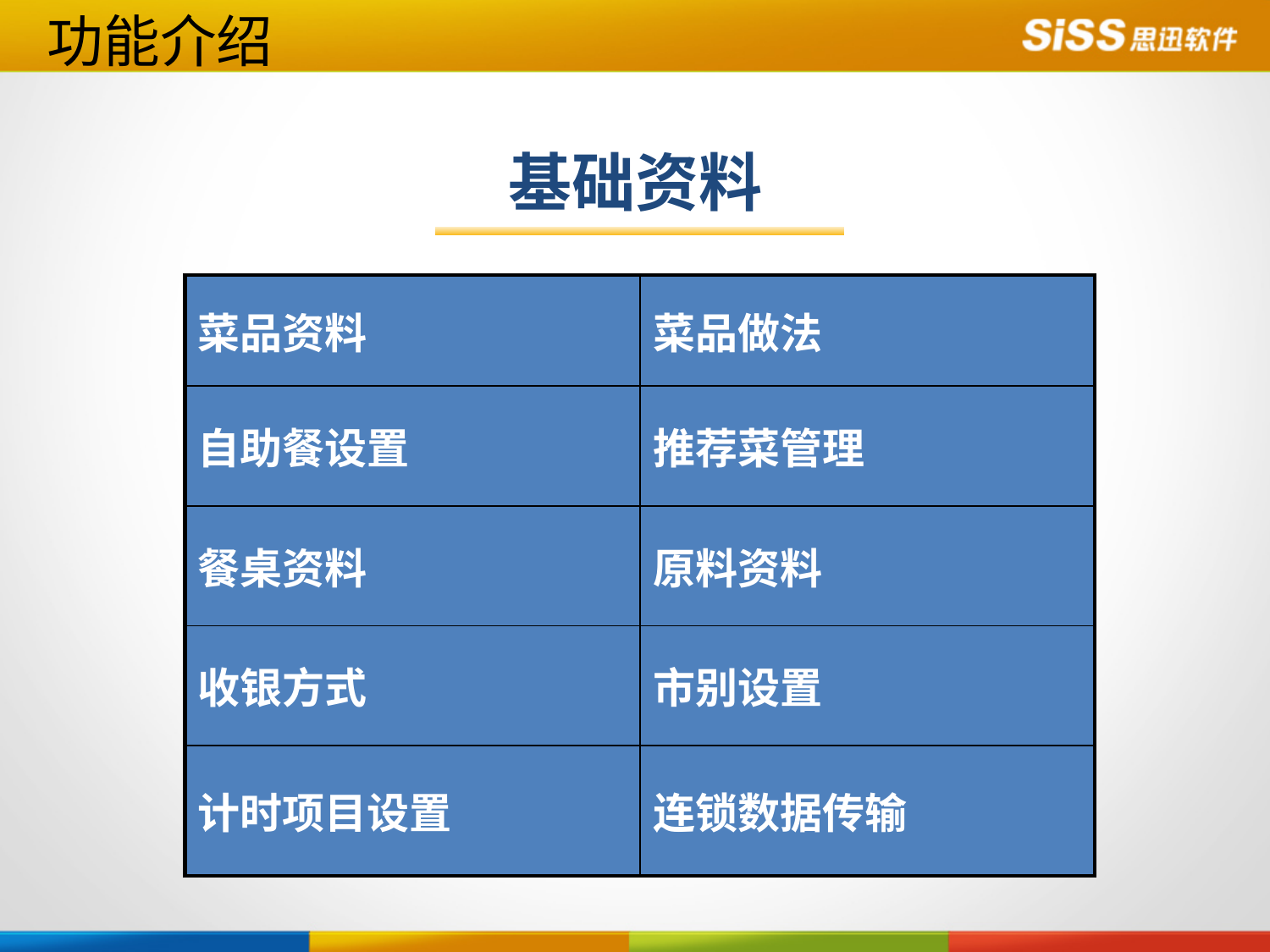

功能介绍
基础资料

| 菜品资料 | 菜品做法 |
| --- | --- |
| 自助餐设置 | 推荐菜管理 |
| 餐桌资料 | 原料资料 |
| 收银方式 | 市别设置 |
| 计时项目设置 | 连锁数据传输 |